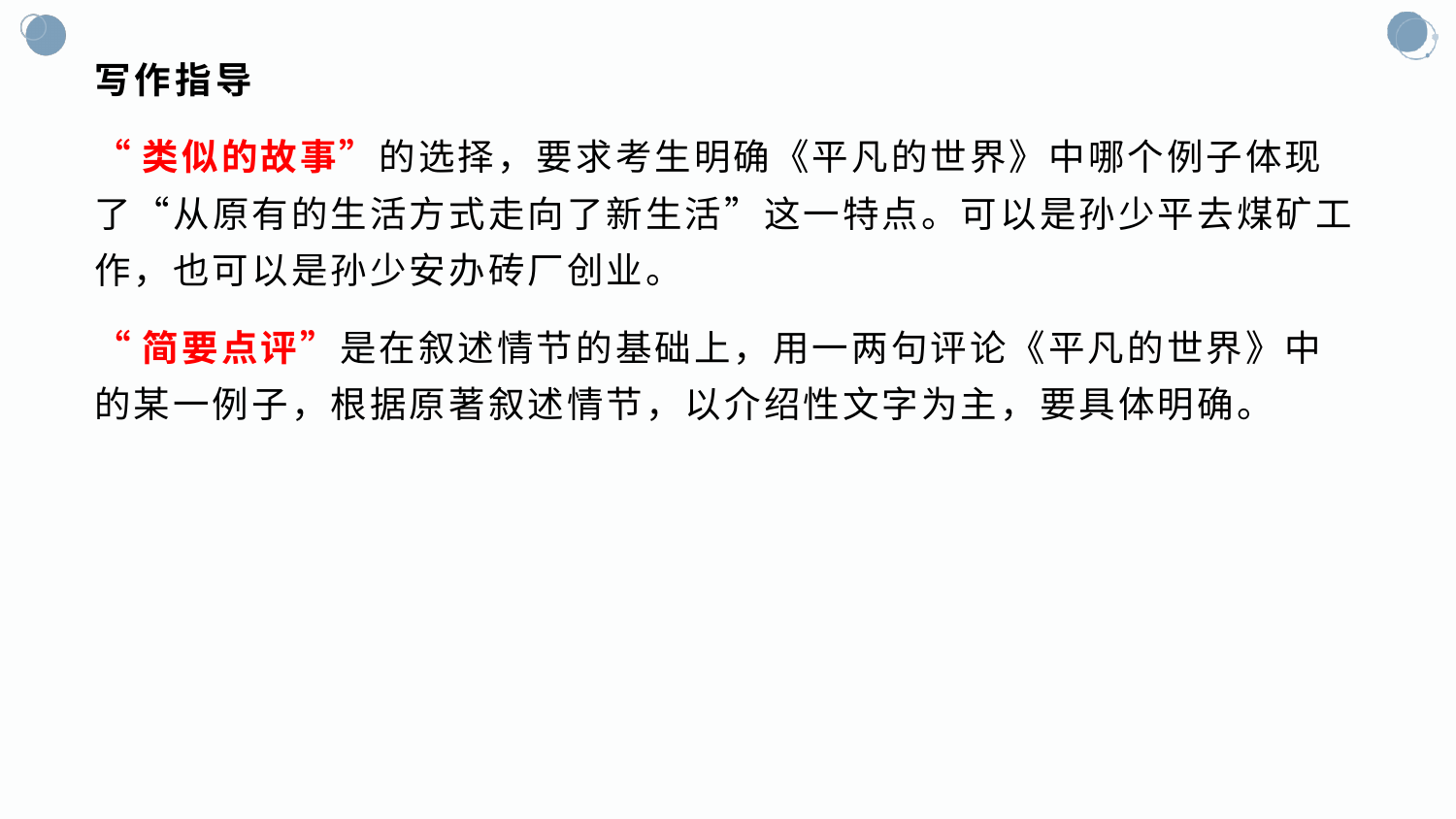

# 写作指导
“类似的故事”的选择，要求考生明确《平凡的世界》中哪个例子体现了“从原有的生活方式走向了新生活”这一特点。可以是孙少平去煤矿工作，也可以是孙少安办砖厂创业。
“简要点评”是在叙述情节的基础上，用一两句评论《平凡的世界》中的某一例子，根据原著叙述情节，以介绍性文字为主，要具体明确。